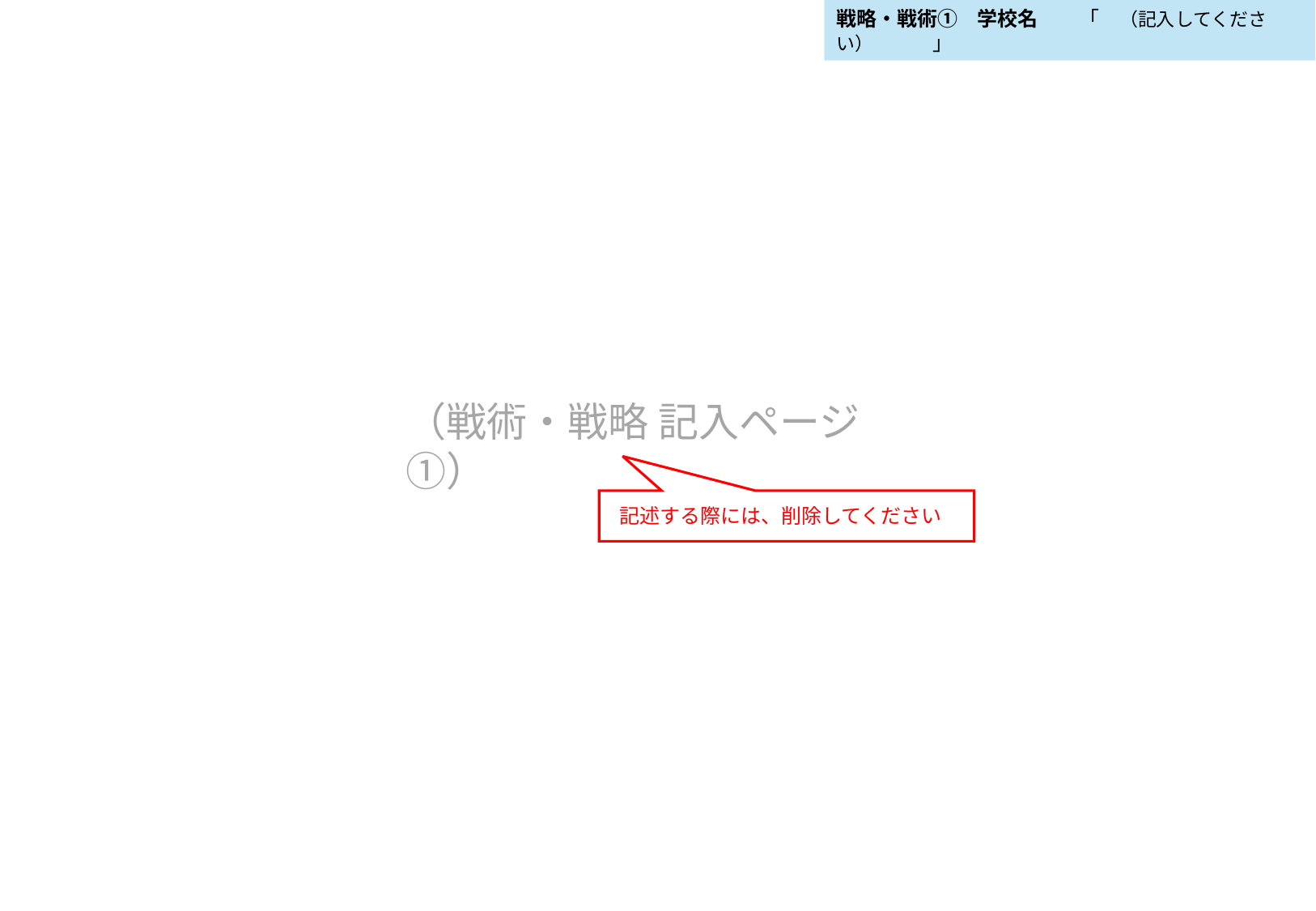

戦略・戦術①　学校名　　「　（記入してください）　　　」
（戦術・戦略 記入ページ①）

記述する際には、削除してください